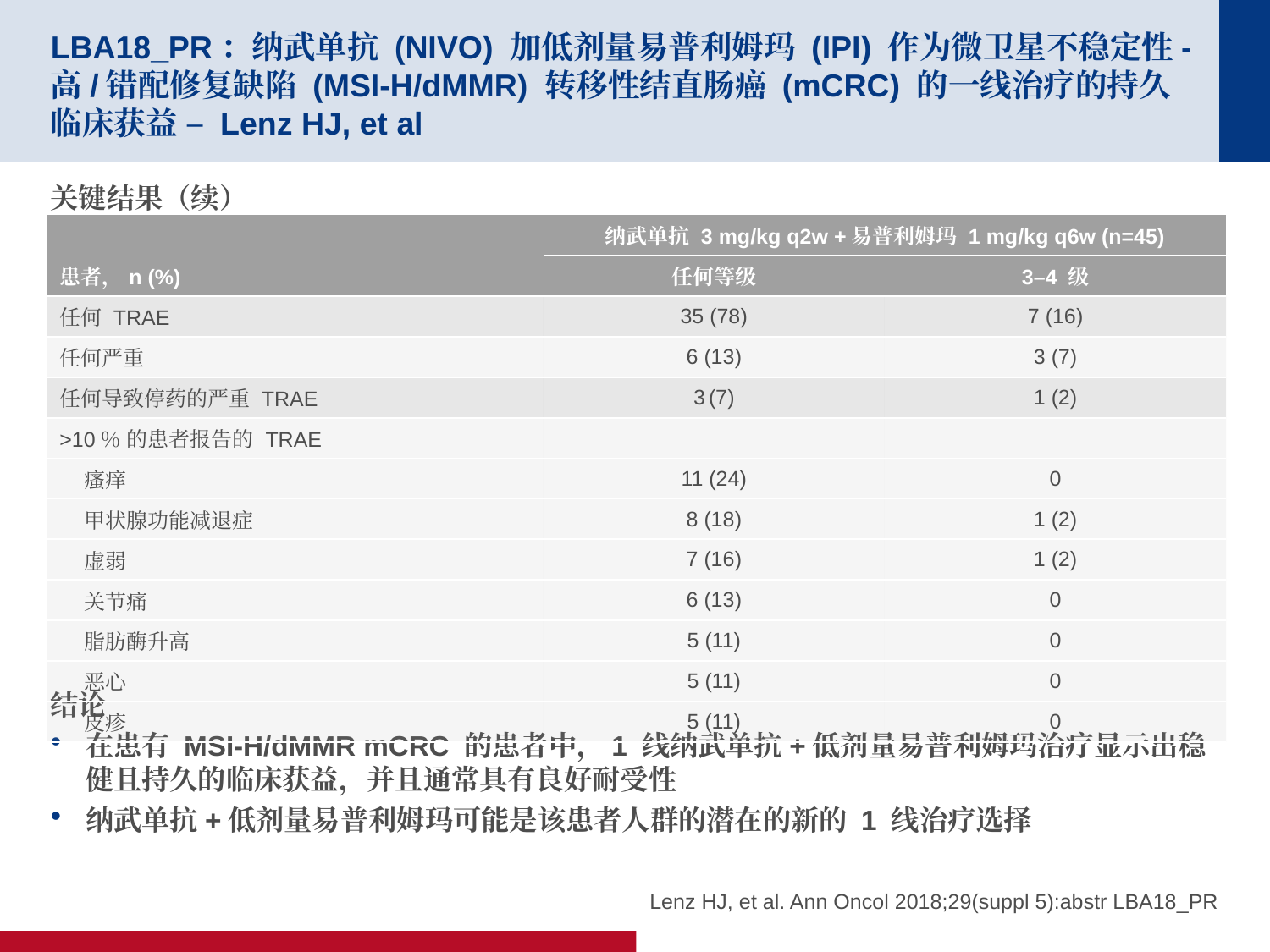

# LBA18_PR：纳武单抗 (NIVO) 加低剂量易普利姆玛 (IPI) 作为微卫星不稳定性-高/错配修复缺陷 (MSI-H/dMMR) 转移性结直肠癌 (mCRC) 的一线治疗的持久临床获益 – Lenz HJ, et al
关键结果（续）

结论
在患有 MSI-H/dMMR mCRC 的患者中，1 线纳武单抗+低剂量易普利姆玛治疗显示出稳健且持久的临床获益，并且通常具有良好耐受性
纳武单抗+低剂量易普利姆玛可能是该患者人群的潜在的新的 1 线治疗选择

| 患者，n (%) | 纳武单抗 3 mg/kg q2w +易普利姆玛 1 mg/kg q6w (n=45) |  |
| --- | --- | --- |
|  | 任何等级 | 3–4 级 |
| 任何 TRAE | 35 (78) | 7 (16) |
| 任何严重 | 6 (13) | 3 (7) |
| 任何导致停药的严重 TRAE | 3 (7) | 1 (2) |
| >10％ 的患者报告的 TRAE |  |  |
| 瘙痒 | 11 (24) | 0 |
| 甲状腺功能减退症 | 8 (18) | 1 (2) |
| 虚弱 | 7 (16) | 1 (2) |
| 关节痛 | 6 (13) | 0 |
| 脂肪酶升高 | 5 (11) | 0 |
| 恶心 | 5 (11) | 0 |
| 皮疹 | 5 (11) | 0 |
Lenz HJ, et al. Ann Oncol 2018;29(suppl 5):abstr LBA18_PR